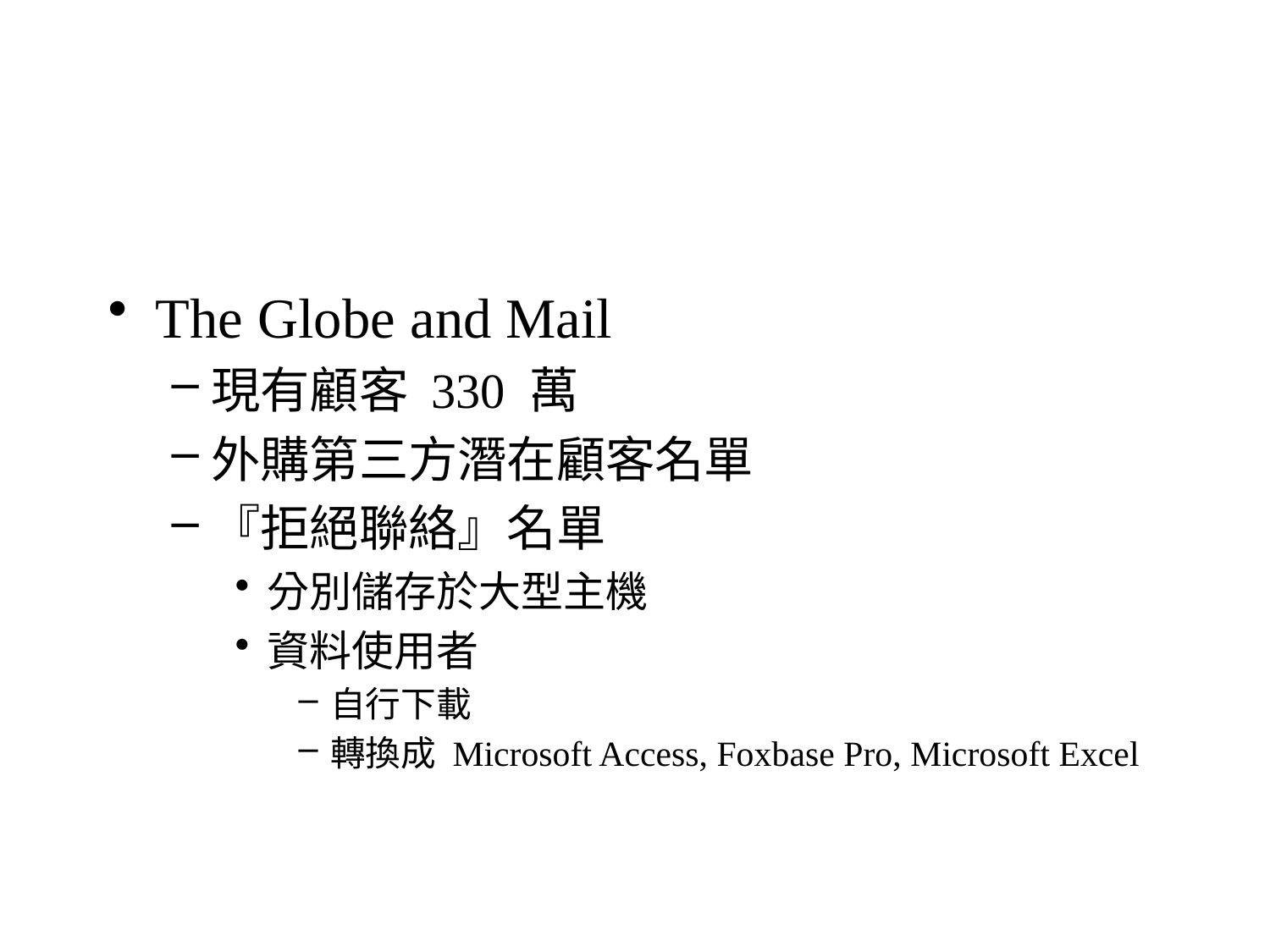

#
The Globe and Mail
現有顧客 330 萬
外購第三方潛在顧客名單
『拒絕聯絡』名單
分別儲存於大型主機
資料使用者
自行下載
轉換成 Microsoft Access, Foxbase Pro, Microsoft Excel